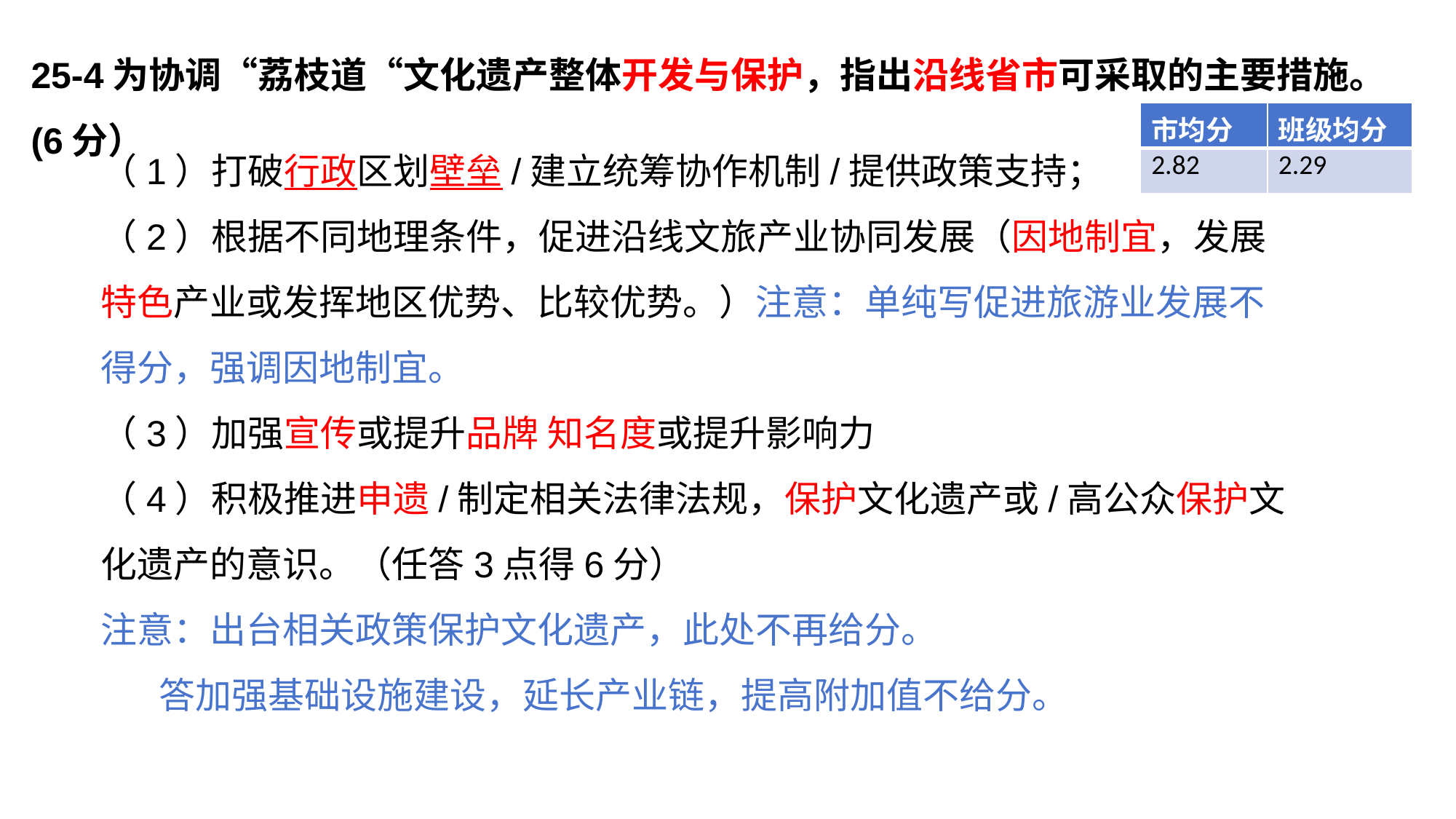

25-4为协调“荔枝道“文化遗产整体开发与保护，指出沿线省市可采取的主要措施。(6分）

| 市均分 | 班级均分 |
| --- | --- |
| 2.82 | 2.29 |
（1）打破行政区划壁垒/建立统筹协作机制/提供政策支持；
（2）根据不同地理条件，促进沿线文旅产业协同发展（因地制宜，发展特色产业或发挥地区优势、比较优势。）注意：单纯写促进旅游业发展不得分，强调因地制宜。
（3）加强宣传或提升品牌 知名度或提升影响力
（4）积极推进申遗/制定相关法律法规，保护文化遗产或/高公众保护文化遗产的意识。（任答3点得6分）
注意：出台相关政策保护文化遗产，此处不再给分。
      答加强基础设施建设，延长产业链，提高附加值不给分。